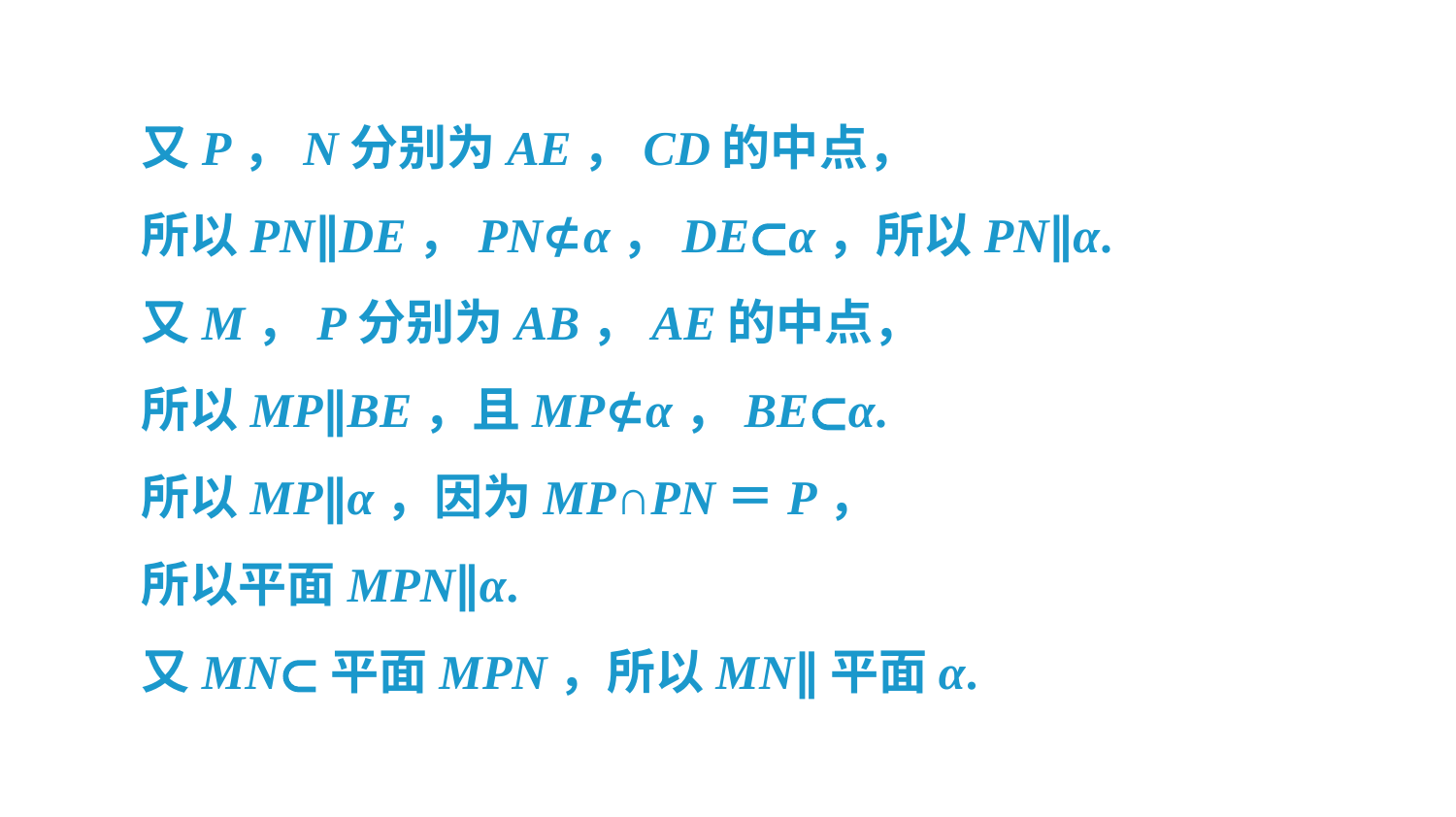

又P，N分别为AE，CD的中点，
所以PN∥DE，PN⊄α，DE⊂α，所以PN∥α.
又M，P分别为AB，AE的中点，
所以MP∥BE，且MP⊄α，BE⊂α.
所以MP∥α，因为MP∩PN＝P，
所以平面MPN∥α.
又MN⊂平面MPN，所以MN∥平面α.